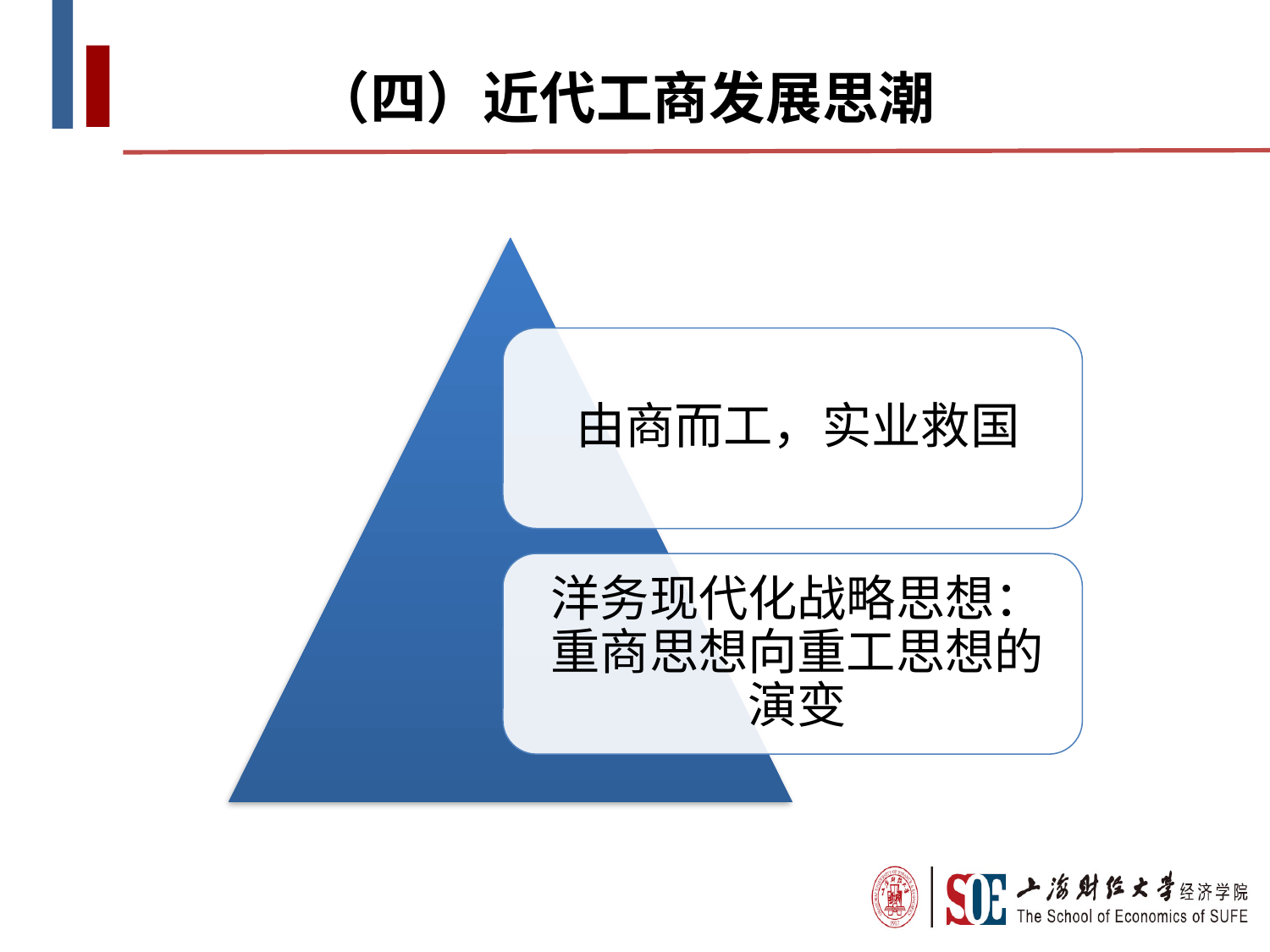

（四）近代工商发展思潮
由商而工，实业救国
洋务现代化战略思想：重商思想向重工思想的演变